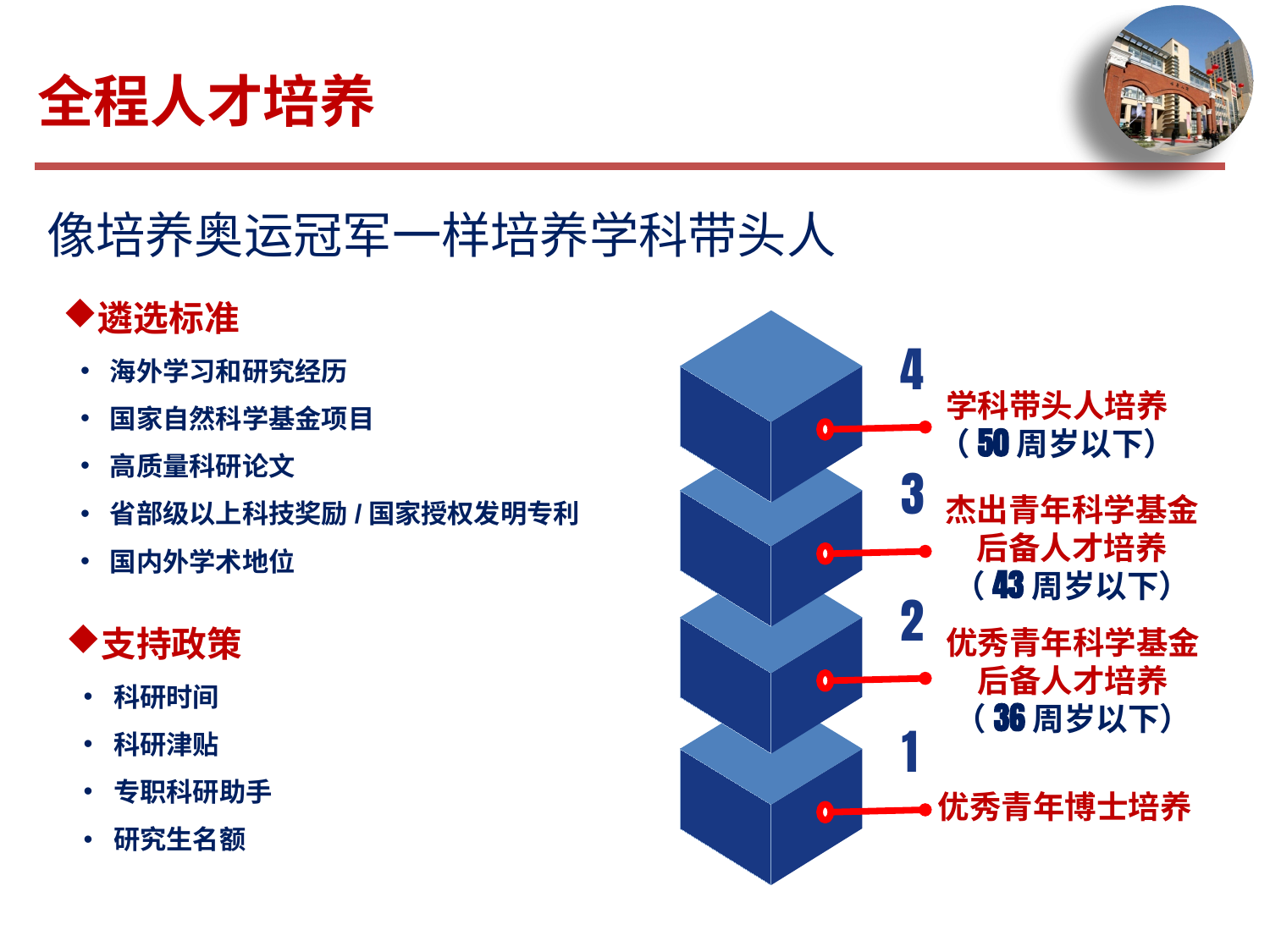

全程人才培养
像培养奥运冠军一样培养学科带头人
遴选标准
海外学习和研究经历
国家自然科学基金项目
高质量科研论文
省部级以上科技奖励/国家授权发明专利
国内外学术地位

4
学科带头人培养
（50周岁以下）

杰出青年科学基金
后备人才培养
（43周岁以下）
3

2
优秀青年科学基金
后备人才培养
（36周岁以下）

支持政策
科研时间
科研津贴
专职科研助手
研究生名额

1
优秀青年博士培养